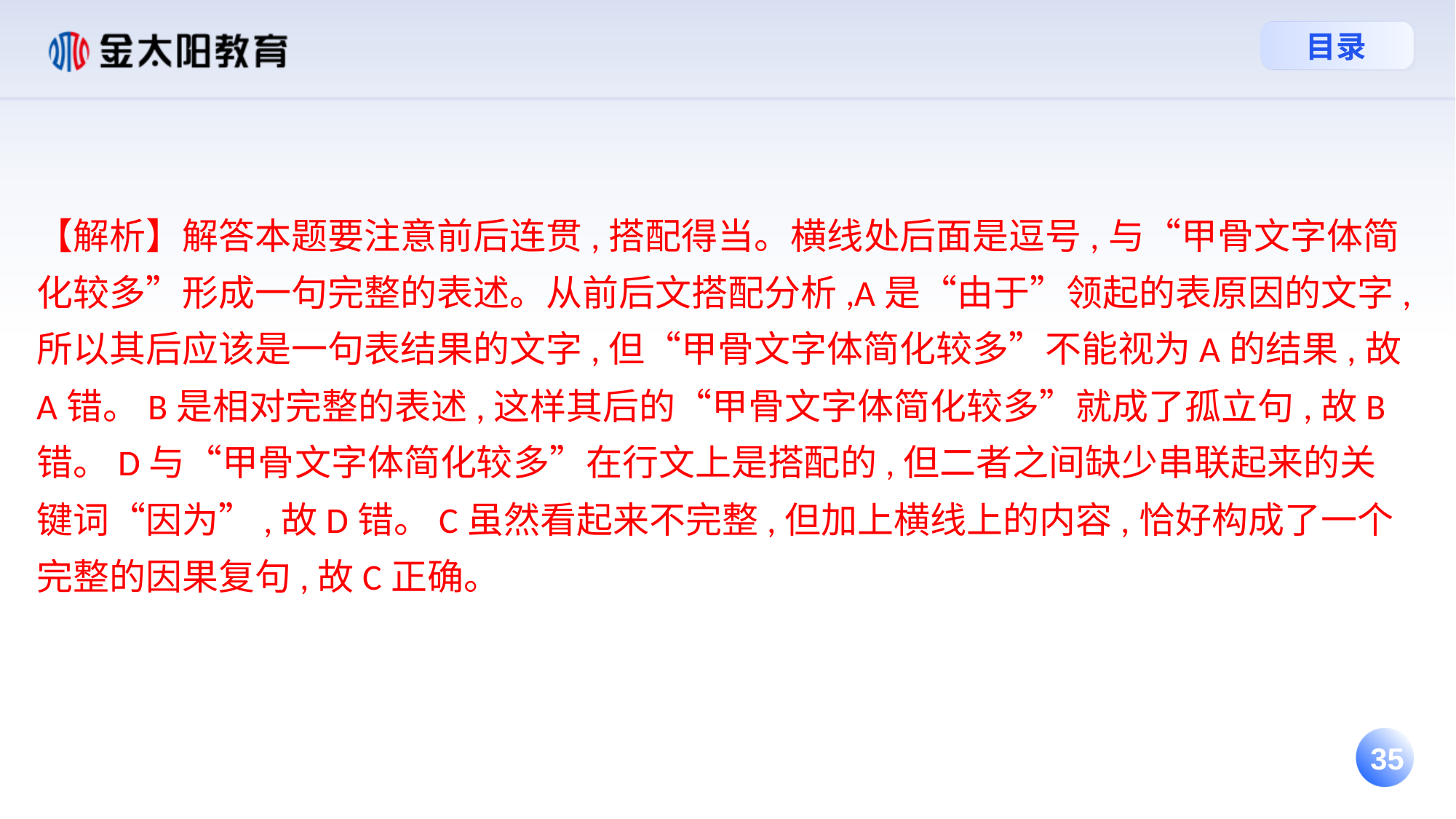

【解析】解答本题要注意前后连贯,搭配得当。横线处后面是逗号,与“甲骨文字体简化较多”形成一句完整的表述。从前后文搭配分析,A是“由于”领起的表原因的文字,所以其后应该是一句表结果的文字,但“甲骨文字体简化较多”不能视为A的结果,故A错。B是相对完整的表述,这样其后的“甲骨文字体简化较多”就成了孤立句,故B错。D与“甲骨文字体简化较多”在行文上是搭配的,但二者之间缺少串联起来的关键词“因为”,故D错。C虽然看起来不完整,但加上横线上的内容,恰好构成了一个完整的因果复句,故C正确。